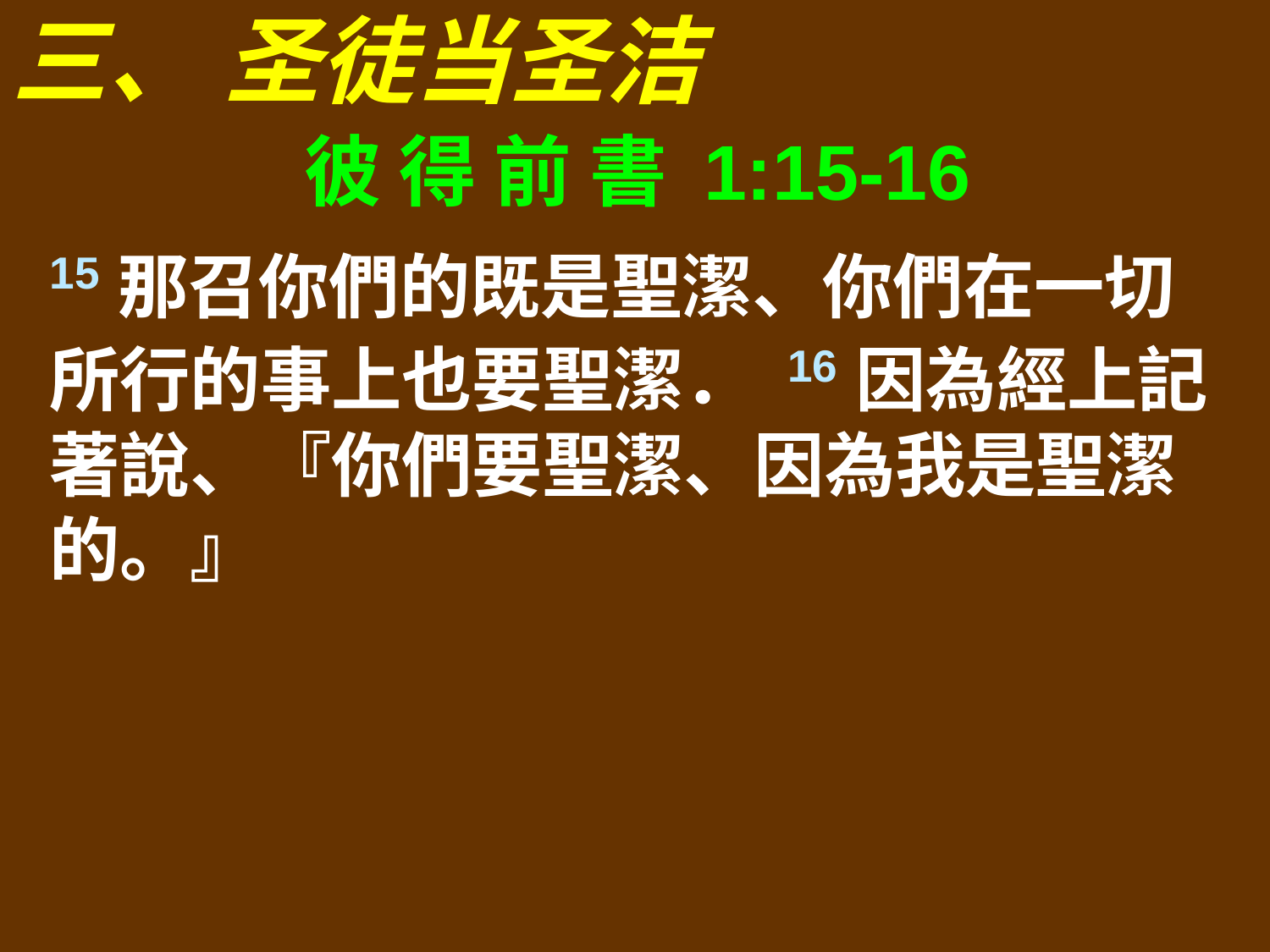

三、 圣徒当圣洁
彼 得 前 書 1:15-16
15那召你們的既是聖潔、你們在一切所行的事上也要聖潔． 16因為經上記著說、『你們要聖潔、因為我是聖潔的。』